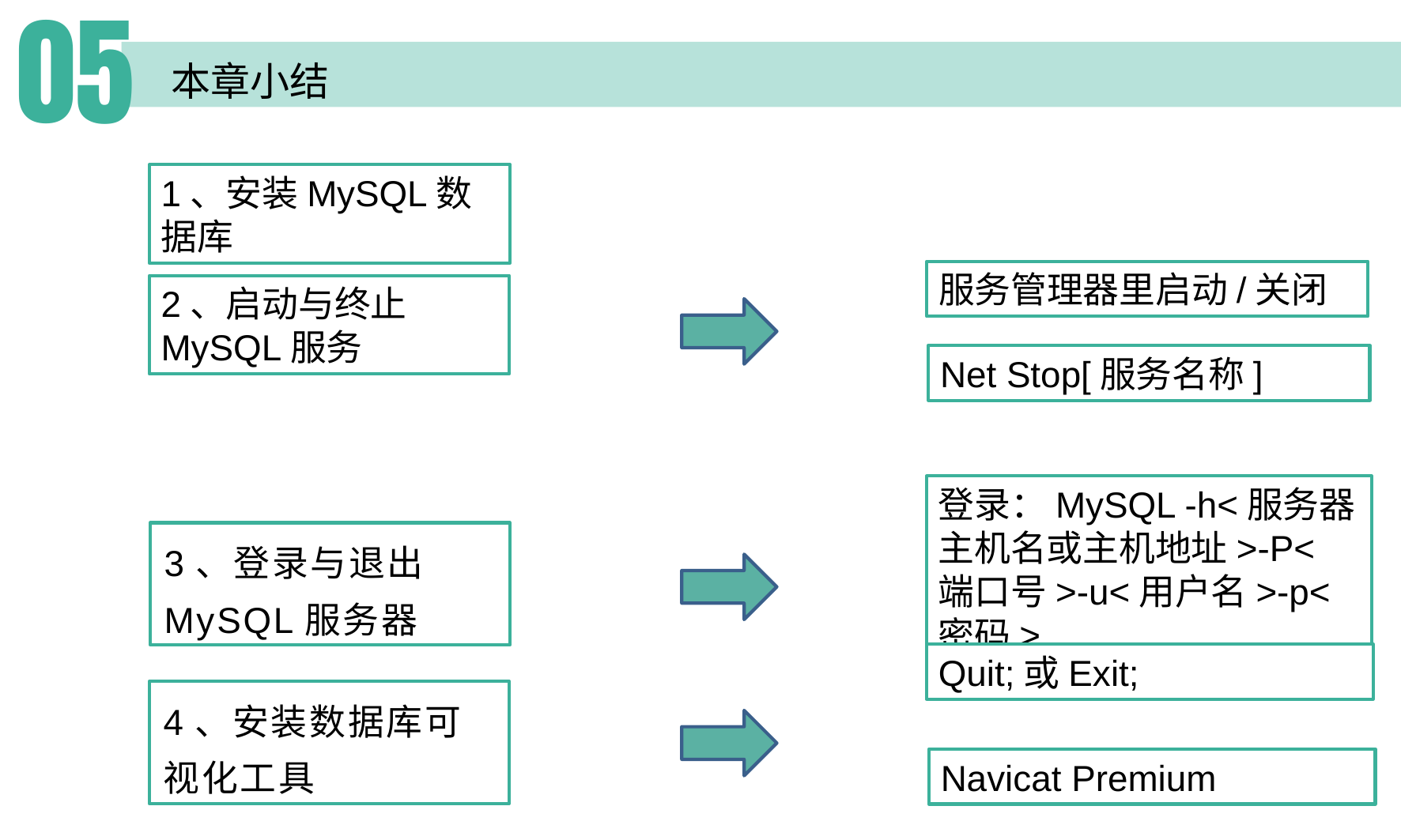

05

  本章小结
1、安装MySQL数据库
服务管理器里启动/关闭
2、启动与终止MySQL服务

Net Stop[服务名称]
登录：MySQL -h<服务器主机名或主机地址>-P<端口号>-u<用户名>-p<密码>
3、登录与退出MySQL服务器

Quit;或Exit;
4、安装数据库可视化工具

Navicat Premium